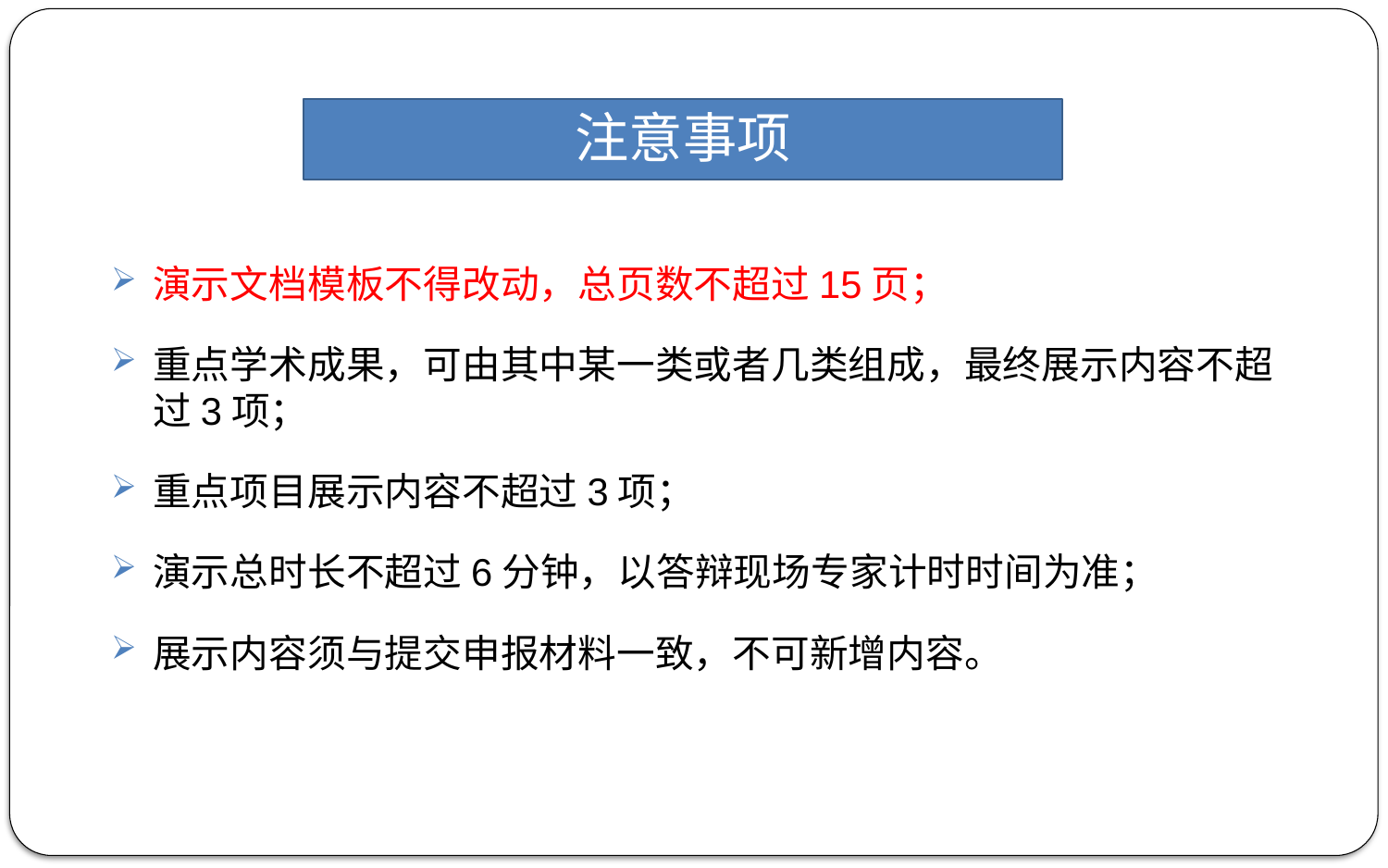

# 注意事项
演示文档模板不得改动，总页数不超过15页；
重点学术成果，可由其中某一类或者几类组成，最终展示内容不超过3项；
重点项目展示内容不超过3项；
演示总时长不超过6分钟，以答辩现场专家计时时间为准；
展示内容须与提交申报材料一致，不可新增内容。